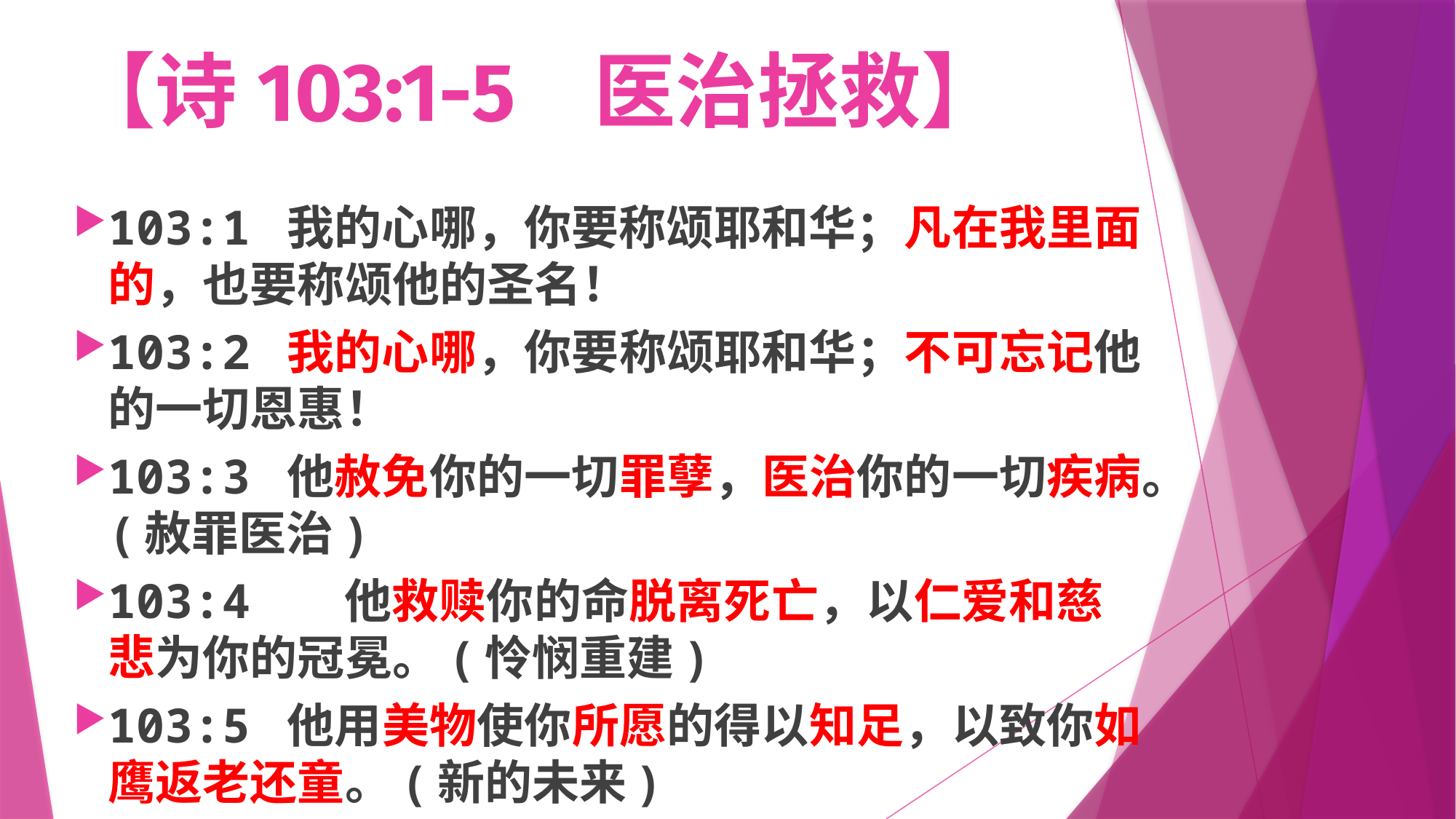

# 【诗103:1-5   医治拯救】
103:1 我的心哪，你要称颂耶和华；凡在我里面的，也要称颂他的圣名！
103:2 我的心哪，你要称颂耶和华；不可忘记他的一切恩惠！
103:3 他赦免你的一切罪孽，医治你的一切疾病。(赦罪医治)
103:4   他救赎你的命脱离死亡，以仁爱和慈悲为你的冠冕。(怜悯重建)
103:5 他用美物使你所愿的得以知足，以致你如鹰返老还童。(新的未来)